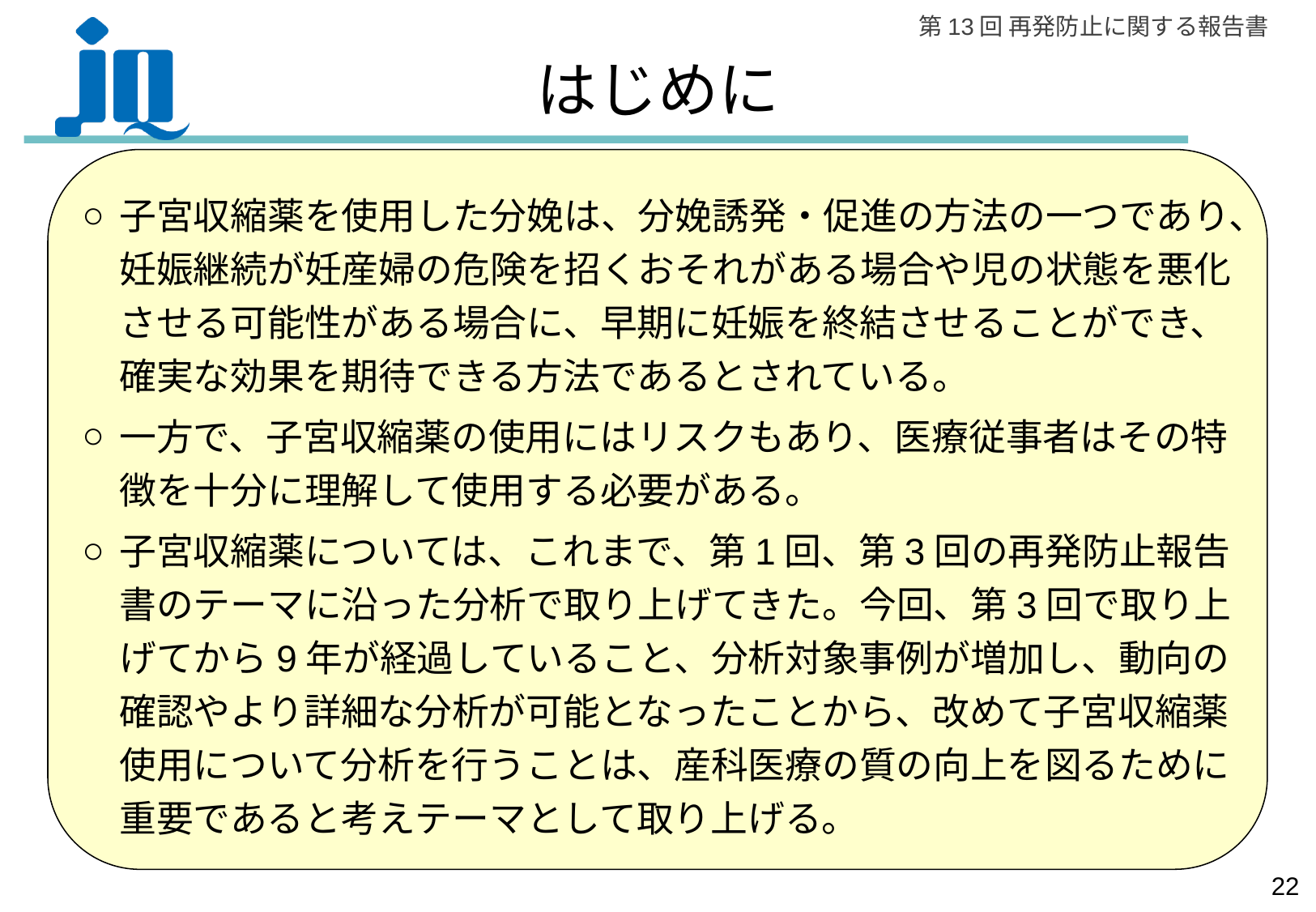

# はじめに
子宮収縮薬を使用した分娩は、分娩誘発・促進の方法の一つであり、妊娠継続が妊産婦の危険を招くおそれがある場合や児の状態を悪化させる可能性がある場合に、早期に妊娠を終結させることができ、確実な効果を期待できる方法であるとされている。
一方で、子宮収縮薬の使用にはリスクもあり、医療従事者はその特徴を十分に理解して使用する必要がある。
子宮収縮薬については、これまで、第1回、第3回の再発防止報告書のテーマに沿った分析で取り上げてきた。今回、第3回で取り上げてから9年が経過していること、分析対象事例が増加し、動向の確認やより詳細な分析が可能となったことから、改めて子宮収縮薬使用について分析を行うことは、産科医療の質の向上を図るために重要であると考えテーマとして取り上げる。
22